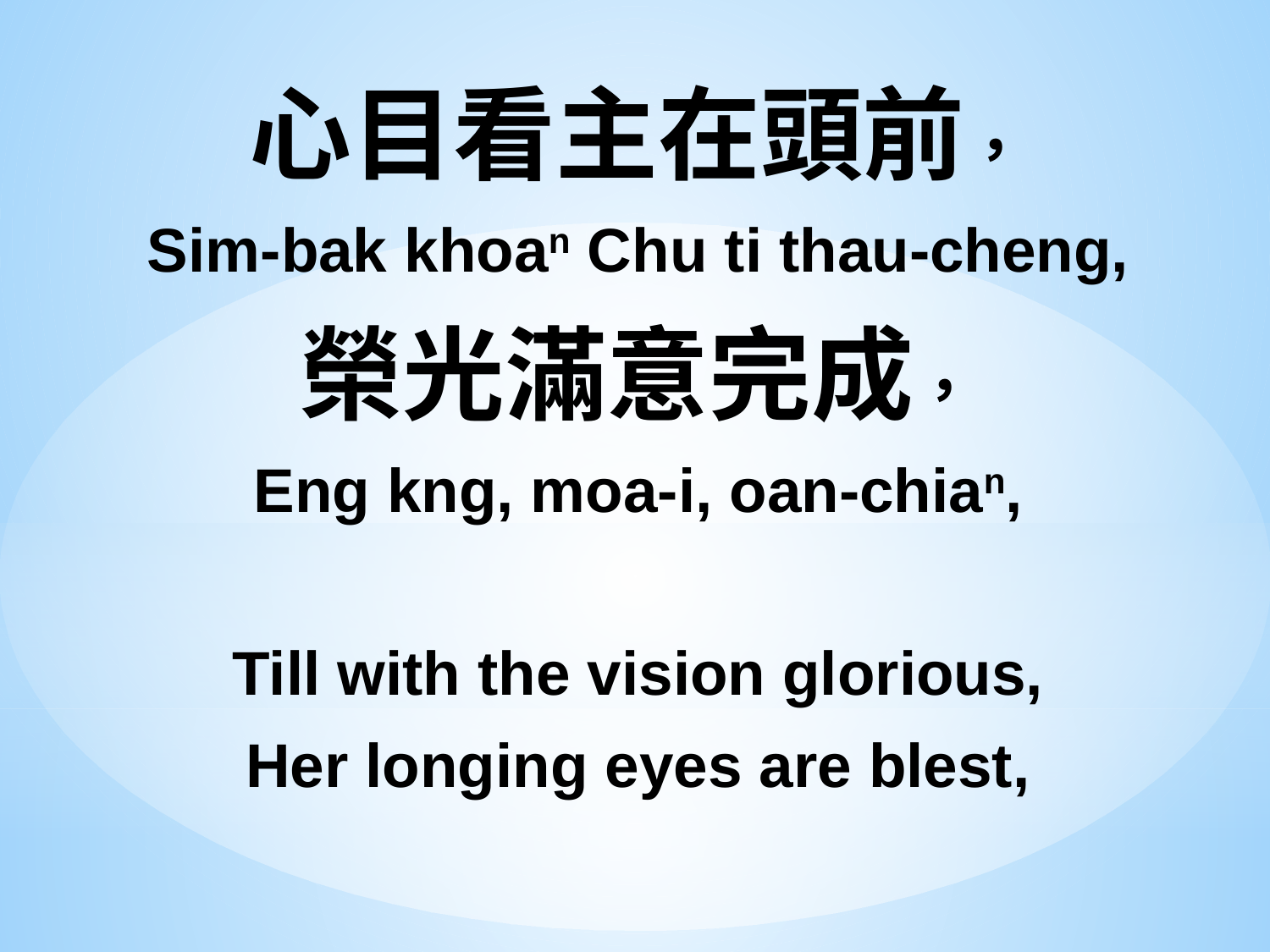

心目看主在頭前，
Sim-bak khoan Chu ti thau-cheng,
榮光滿意完成，
Eng kng, moa-i, oan-chian,

Till with the vision glorious,
Her longing eyes are blest,